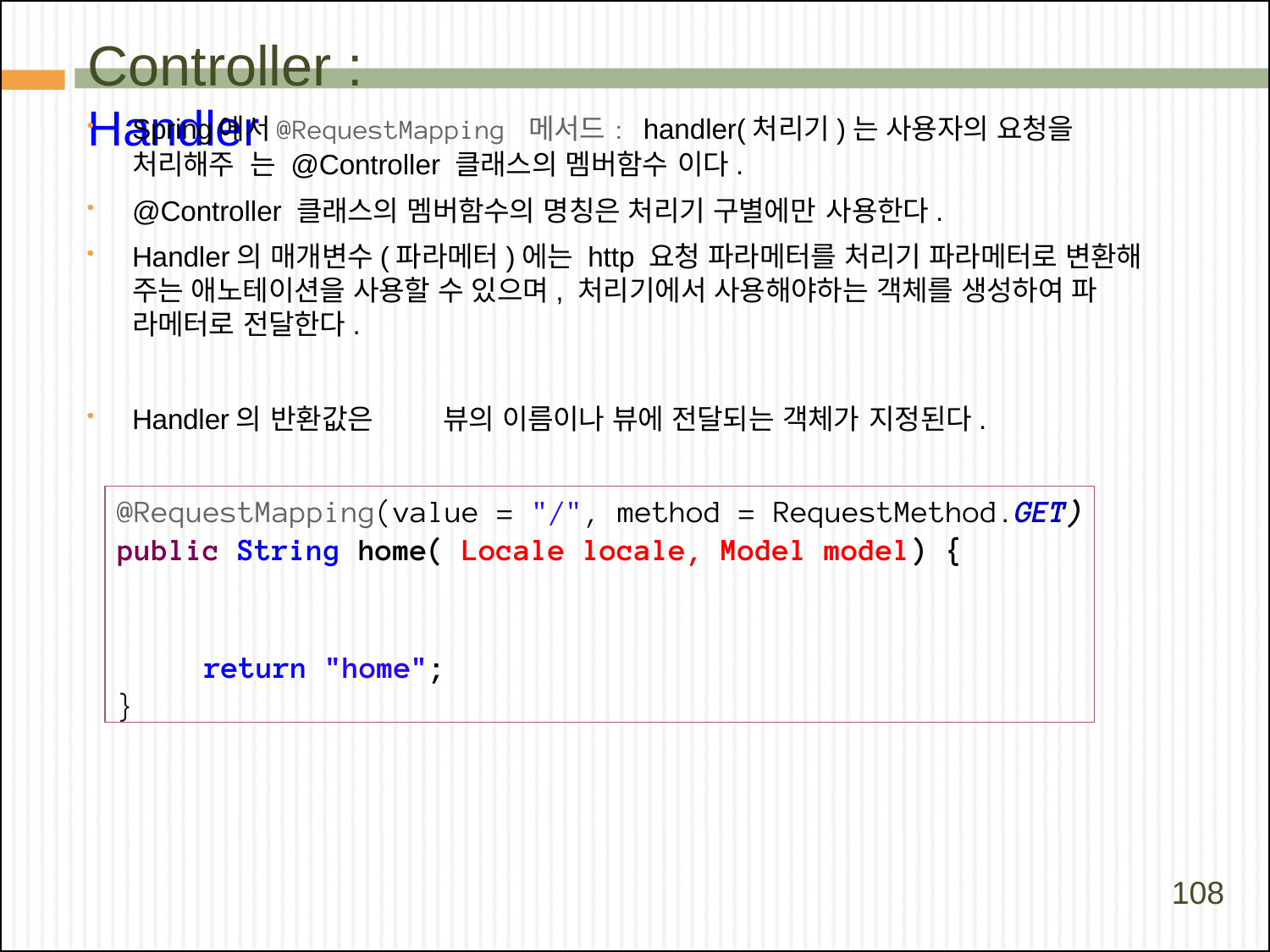

# Controller : Handler

Spring에서@RequestMapping 메서드: handler(처리기)는 사용자의 요청을 처리해주  는 @Controller 클래스의 멤버함수 이다.
@Controller 클래스의 멤버함수의 명칭은 처리기 구별에만 사용한다.
Handler의 매개변수(파라메터)에는 http 요청 파라메터를 처리기 파라메터로 변환해  주는 애노테이션을 사용할 수 있으며, 처리기에서 사용해야하는 객체를 생성하여 파  라메터로 전달한다.

Handler의 반환값은	뷰의 이름이나 뷰에 전달되는 객체가 지정된다.
@RequestMapping(value = "/", method = RequestMethod.GET)
public String home( Locale locale, Model model) {

return "home";
}
108